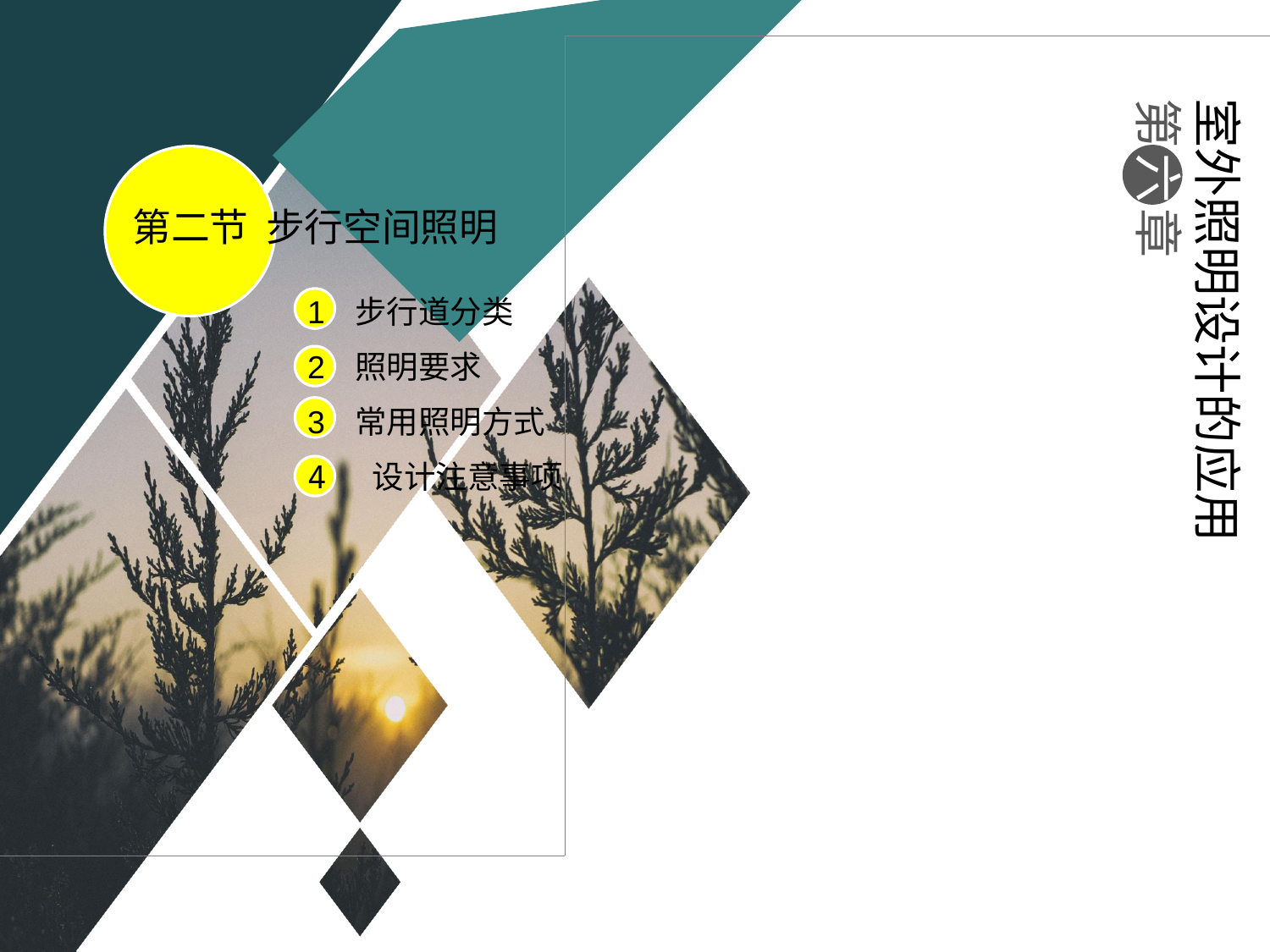

室外照明设计的应用
第 六 章

第二节  步行空间照明
步行道分类

照明要求

常用照明方式

4  设计注意事项

#